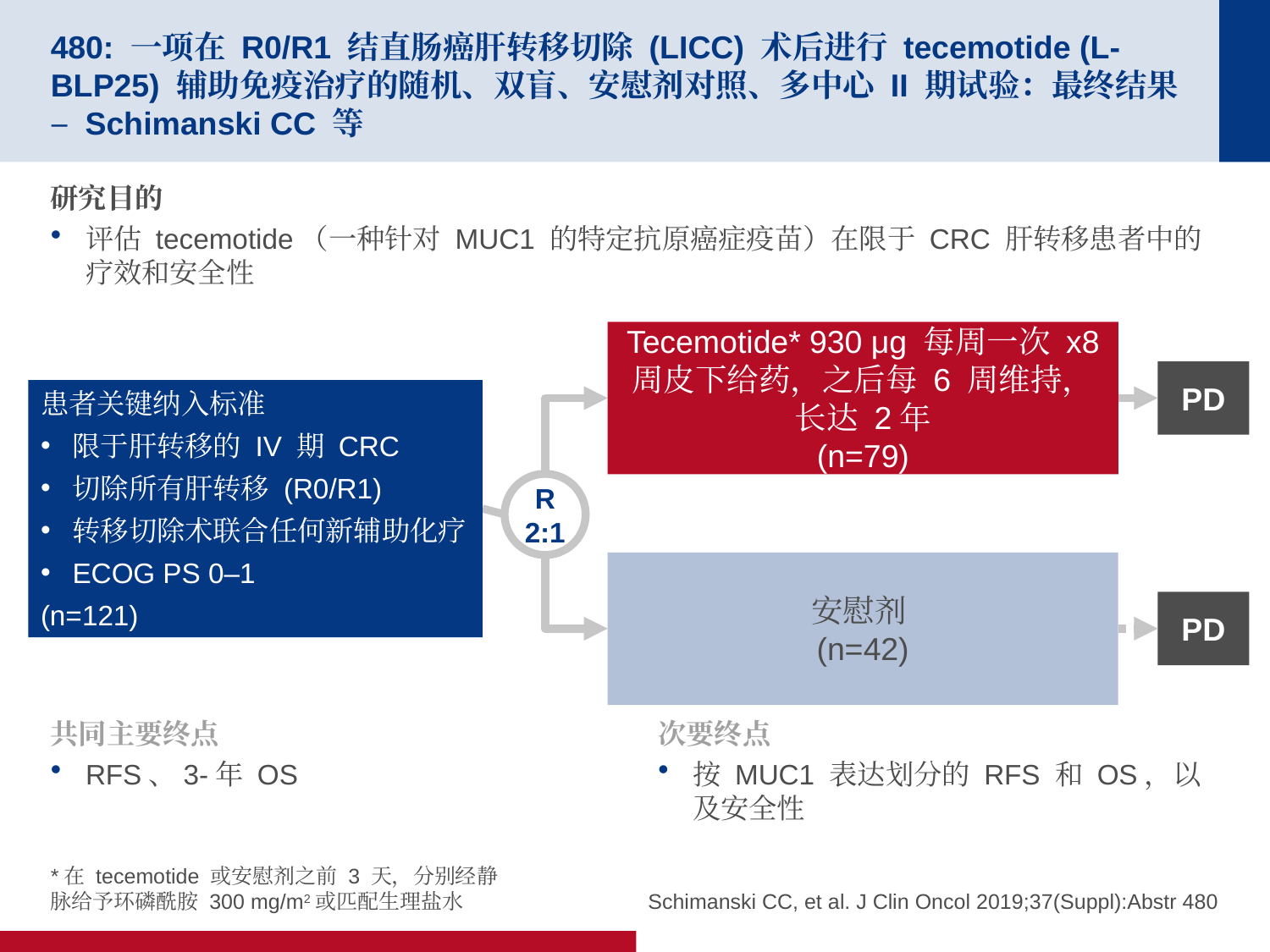

# 480: 一项在 R0/R1 结直肠癌肝转移切除 (LICC) 术后进行 tecemotide (L-BLP25) 辅助免疫治疗的随机、双盲、安慰剂对照、多中心 II 期试验：最终结果 – Schimanski CC 等
研究目的
评估 tecemotide（一种针对 MUC1 的特定抗原癌症疫苗）在限于 CRC 肝转移患者中的疗效和安全性
Tecemotide* 930 μg 每周一次 x8 周皮下给药，之后每 6 周维持，
长达 2年
(n=79)
PD
患者关键纳入标准
限于肝转移的 IV 期 CRC
切除所有肝转移 (R0/R1)
转移切除术联合任何新辅助化疗
ECOG PS 0–1
(n=121)
R
2:1
安慰剂
(n=42)
PD
共同主要终点
RFS、3-年 OS

次要终点
按 MUC1 表达划分的 RFS 和 OS，以及安全性
*在 tecemotide 或安慰剂之前 3 天，分别经静脉给予环磷酰胺 300 mg/m2或匹配生理盐水
Schimanski CC, et al. J Clin Oncol 2019;37(Suppl):Abstr 480